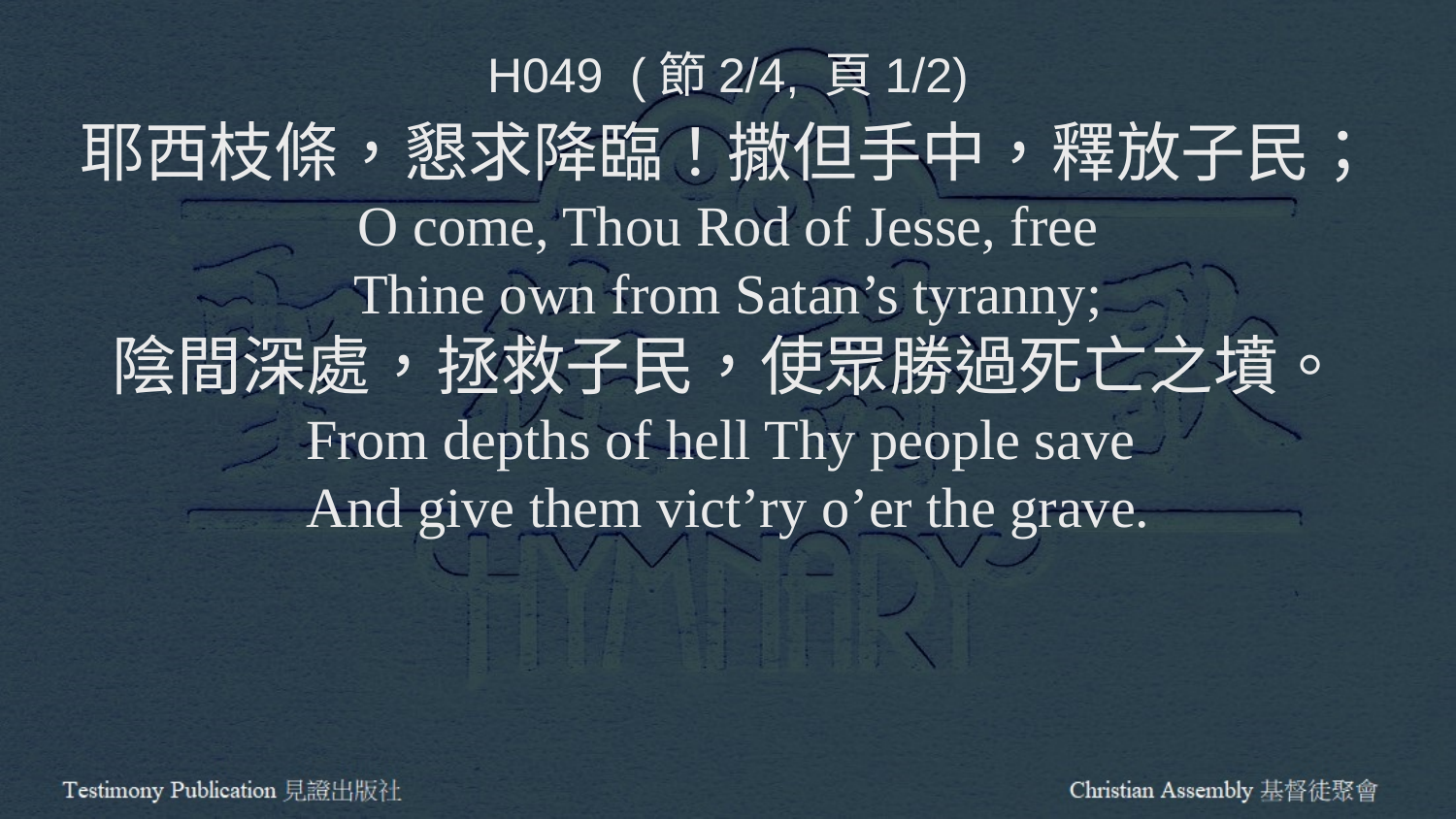

H049  (節2/4, 頁1/2)
耶西枝條，懇求降臨！撒但手中，釋放子民；
O come, Thou Rod of Jesse, free
Thine own from Satan’s tyranny;
陰間深處，拯救子民，使眾勝過死亡之墳。
From depths of hell Thy people save
And give them vict’ry o’er the grave.